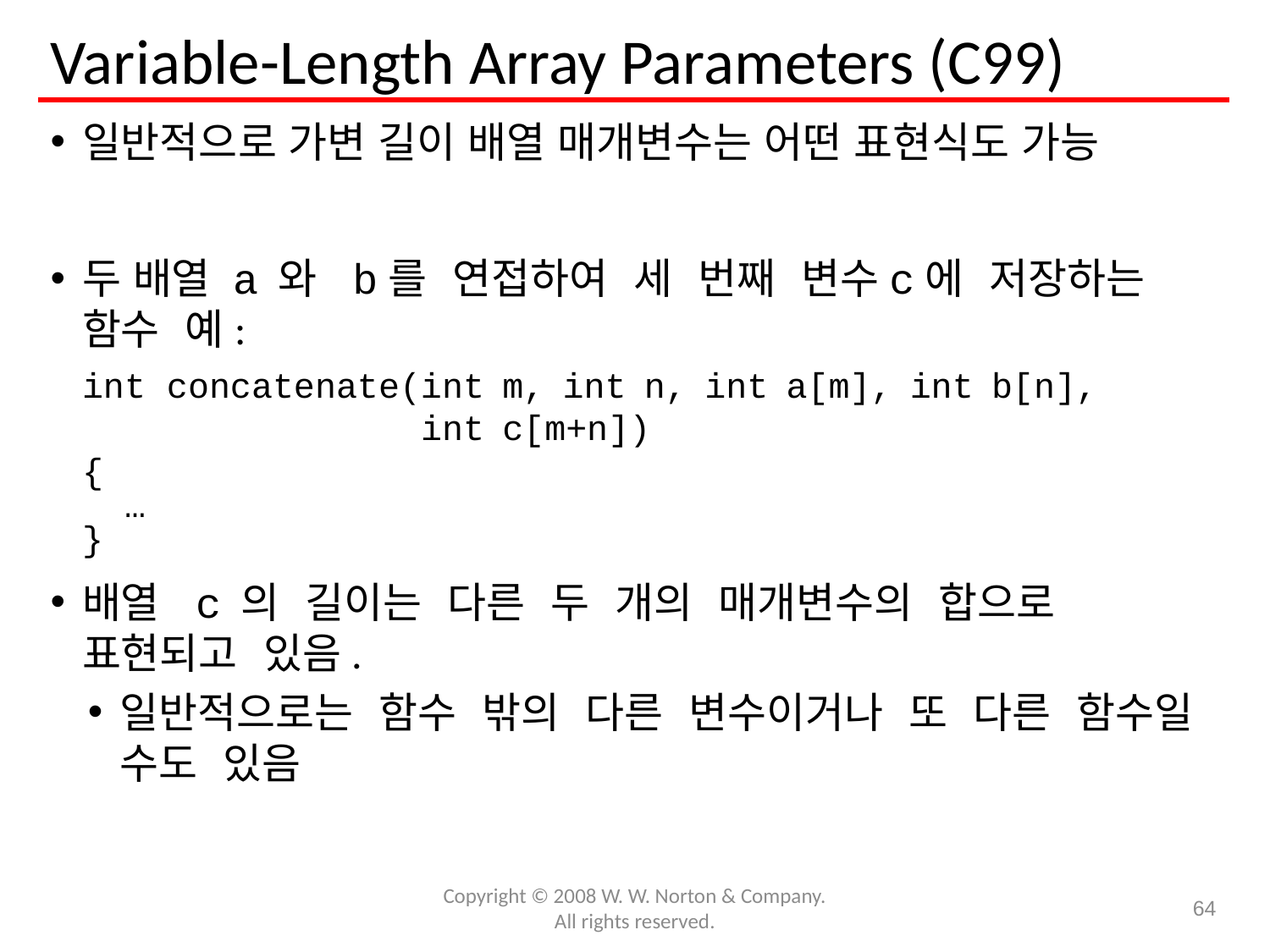

# Variable-Length Array Parameters (C99)
일반적으로 가변 길이 배열 매개변수는 어떤 표현식도 가능

두 배열 a 와 b를 연접하여 세 번째 변수c에 저장하는 함수 예:
	int concatenate(int m, int n, int a[m], int b[n],
	                int c[m+n])
	{
	  …
	}
배열 c 의 길이는 다른 두 개의 매개변수의 합으로 표현되고 있음.
일반적으로는 함수 밖의 다른 변수이거나 또 다른 함수일 수도 있음
Copyright © 2008 W. W. Norton & Company.
All rights reserved.
64